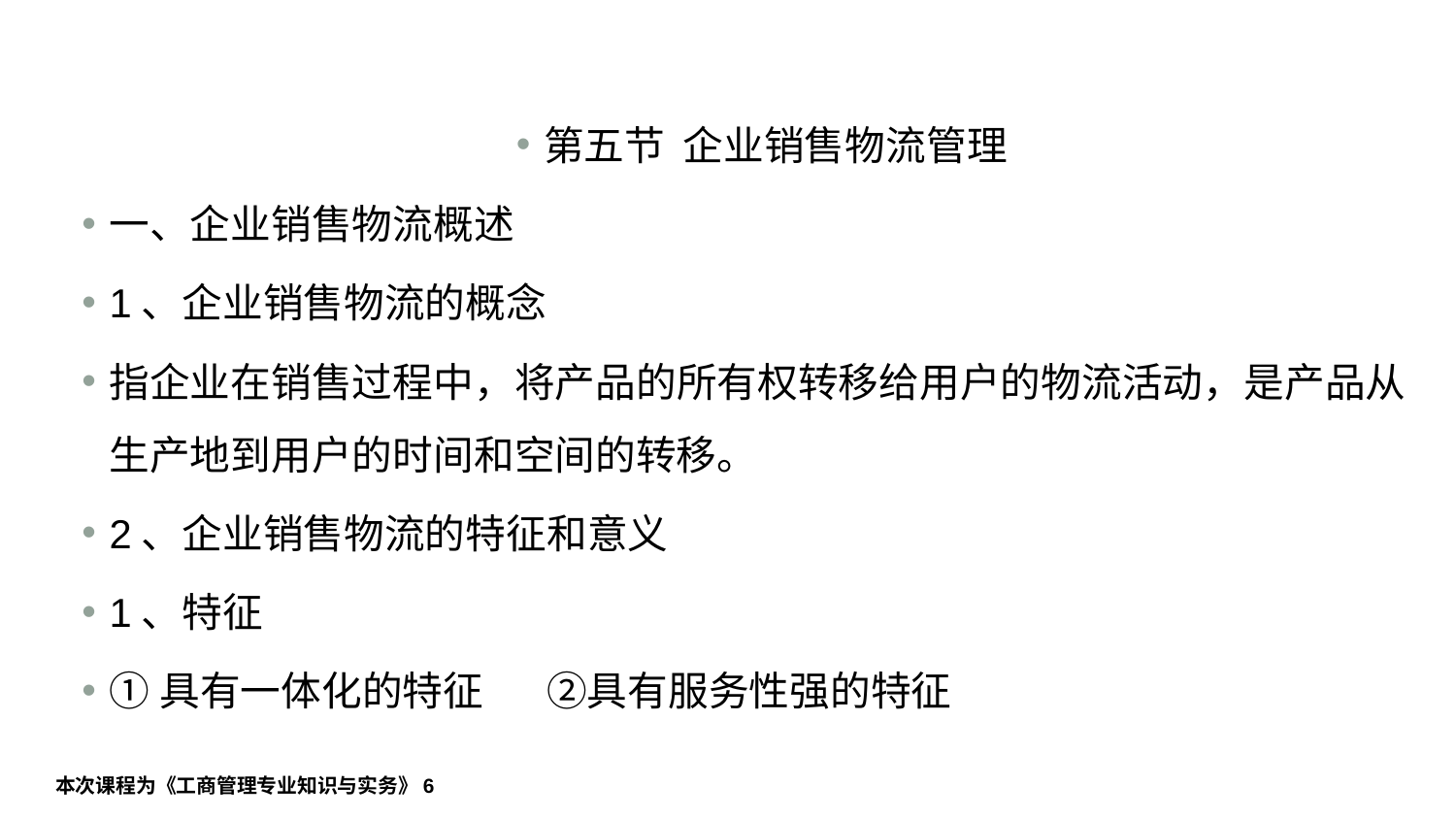

#
第五节  企业销售物流管理
一、企业销售物流概述
1、企业销售物流的概念
指企业在销售过程中，将产品的所有权转移给用户的物流活动，是产品从生产地到用户的时间和空间的转移。
2、企业销售物流的特征和意义
1、特征
①具有一体化的特征       ②具有服务性强的特征